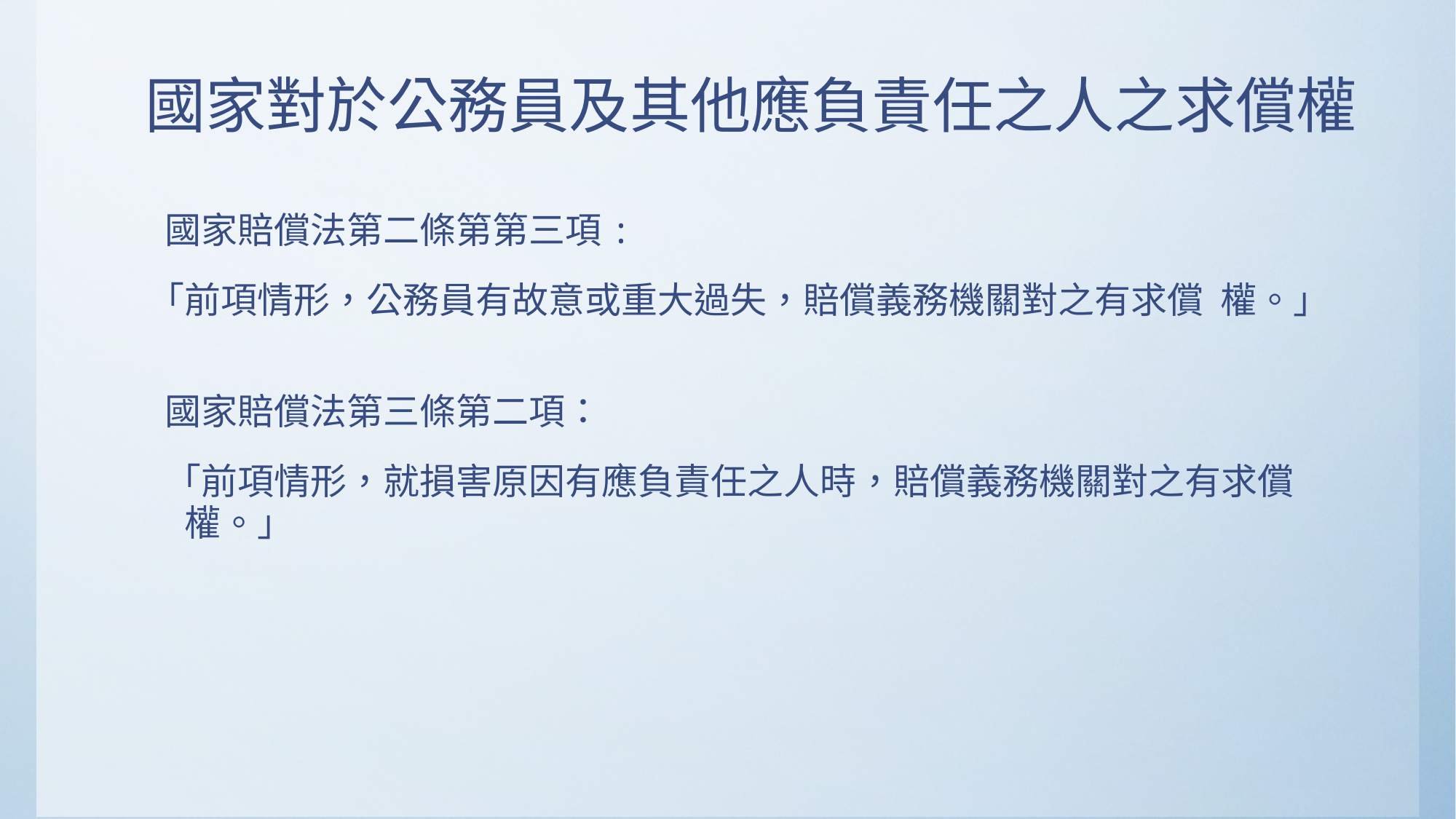

# 國家對於公務員及其他應負責任之人之求償權
 國家賠償法第二條第第三項:
「前項情形，公務員有故意或重大過失，賠償義務機關對之有求償  權。」
 國家賠償法第三條第二項：
 「前項情形，就損害原因有應負責任之人時，賠償義務機關對之有求償權。」